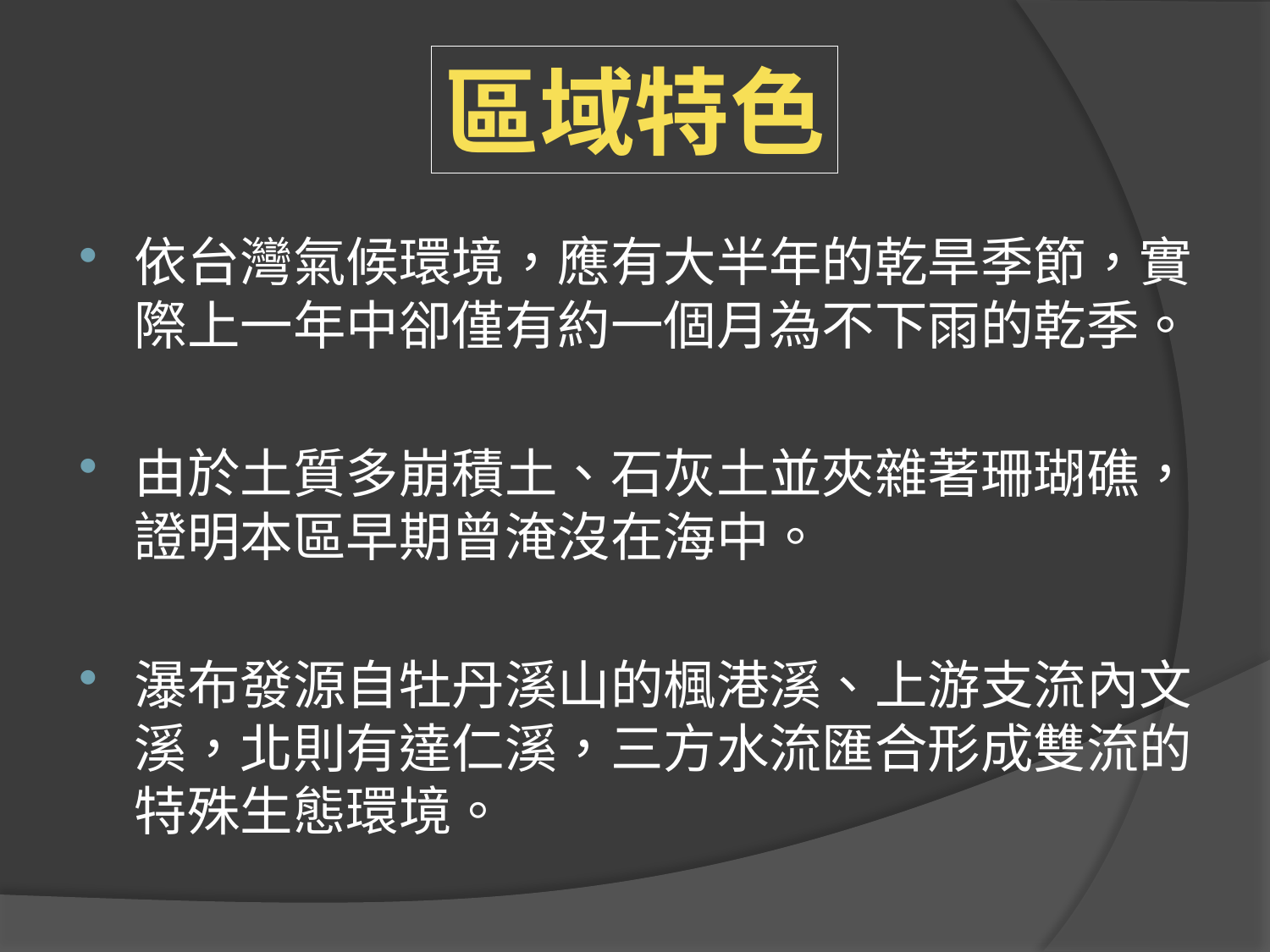

區域特色
依台灣氣候環境，應有大半年的乾旱季節，實際上一年中卻僅有約一個月為不下雨的乾季。

由於土質多崩積土、石灰土並夾雜著珊瑚礁，證明本區早期曾淹沒在海中。

瀑布發源自牡丹溪山的楓港溪、上游支流內文溪，北則有達仁溪，三方水流匯合形成雙流的特殊生態環境。